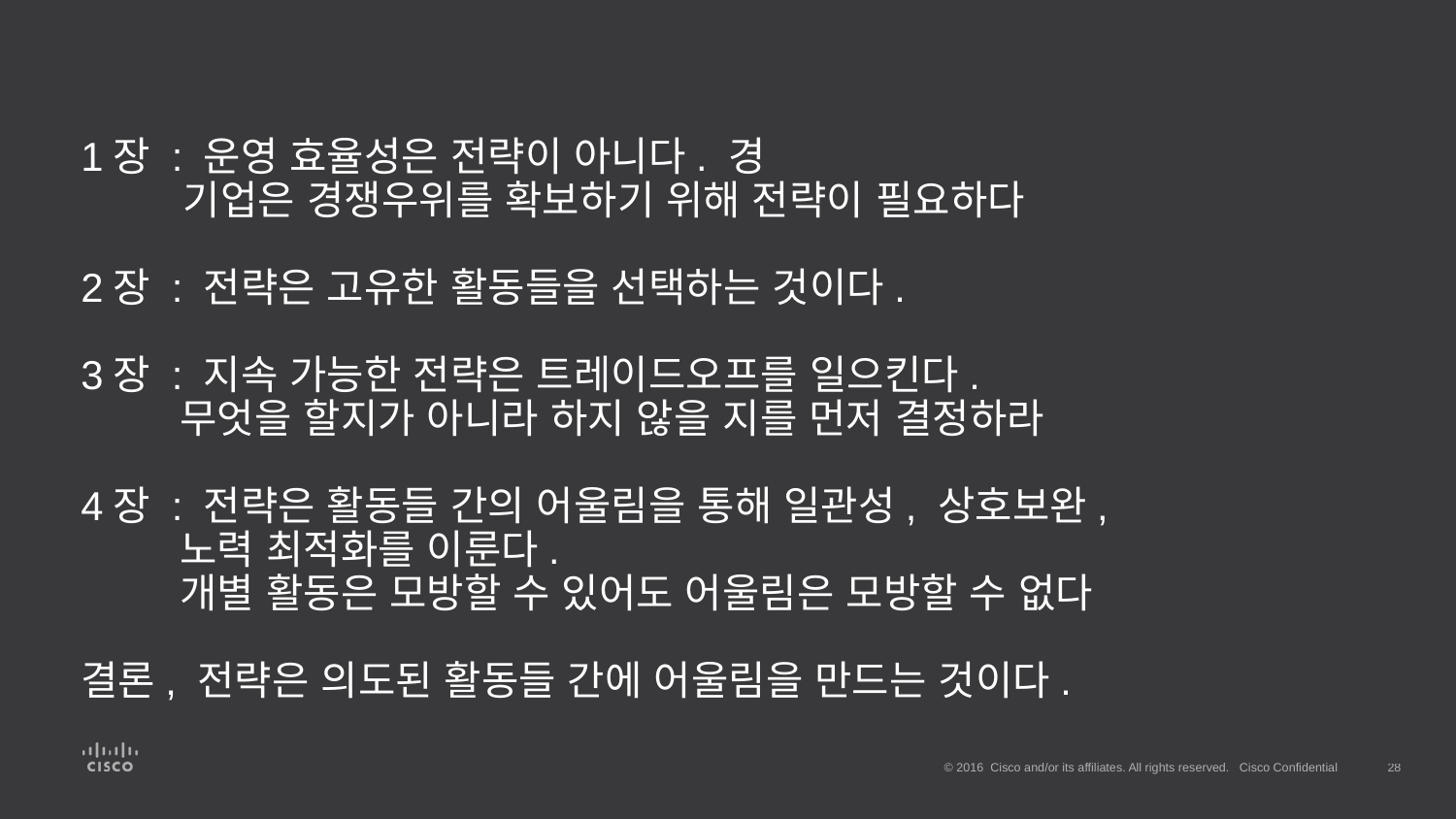

# 1장 : 운영 효율성은 전략이 아니다. 경 기업은 경쟁우위를 확보하기 위해 전략이 필요하다 2장 : 전략은 고유한 활동들을 선택하는 것이다. 3장 : 지속 가능한 전략은 트레이드오프를 일으킨다. 무엇을 할지가 아니라 하지 않을 지를 먼저 결정하라 4장 : 전략은 활동들 간의 어울림을 통해 일관성, 상호보완, 노력 최적화를 이룬다. 개별 활동은 모방할 수 있어도 어울림은 모방할 수 없다 결론, 전략은 의도된 활동들 간에 어울림을 만드는 것이다.